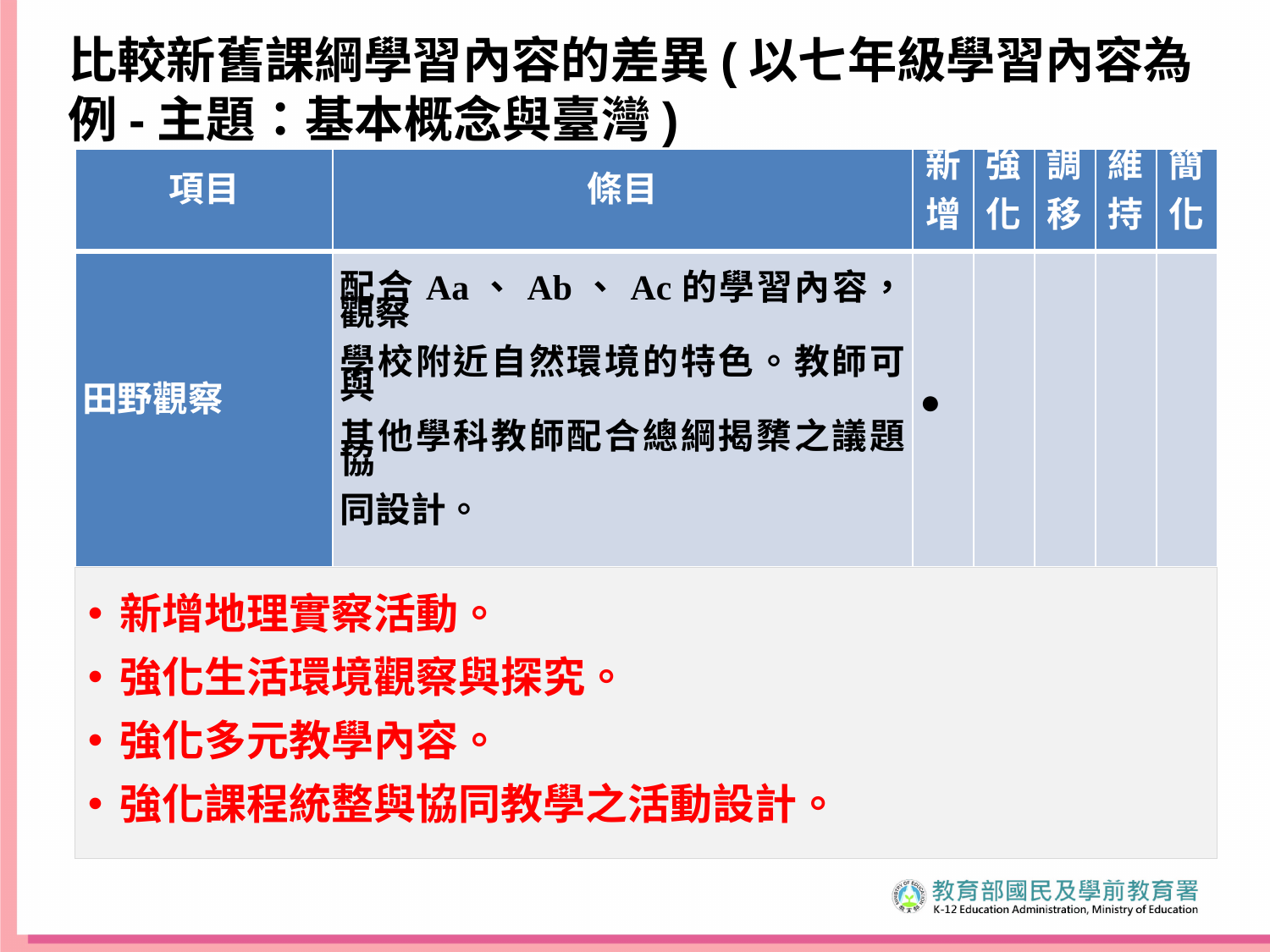

比較新舊課綱學習內容的差異(以七年級學習內容為例-主題：基本概念與臺灣)

| 項目 | 條目 | 新 增 | 強 化 | 調 移 | 維 持 | 簡 化 |
| --- | --- | --- | --- | --- | --- | --- |
| 田野觀察 | 配合Aa、Ab、Ac的學習內容，觀察 學校附近自然環境的特色。教師可與 其他學科教師配合總綱揭櫫之議題協 同設計。 | ● |  |  |  |  |
新增地理實察活動。
強化生活環境觀察與探究。
強化多元教學內容。
強化課程統整與協同教學之活動設計。